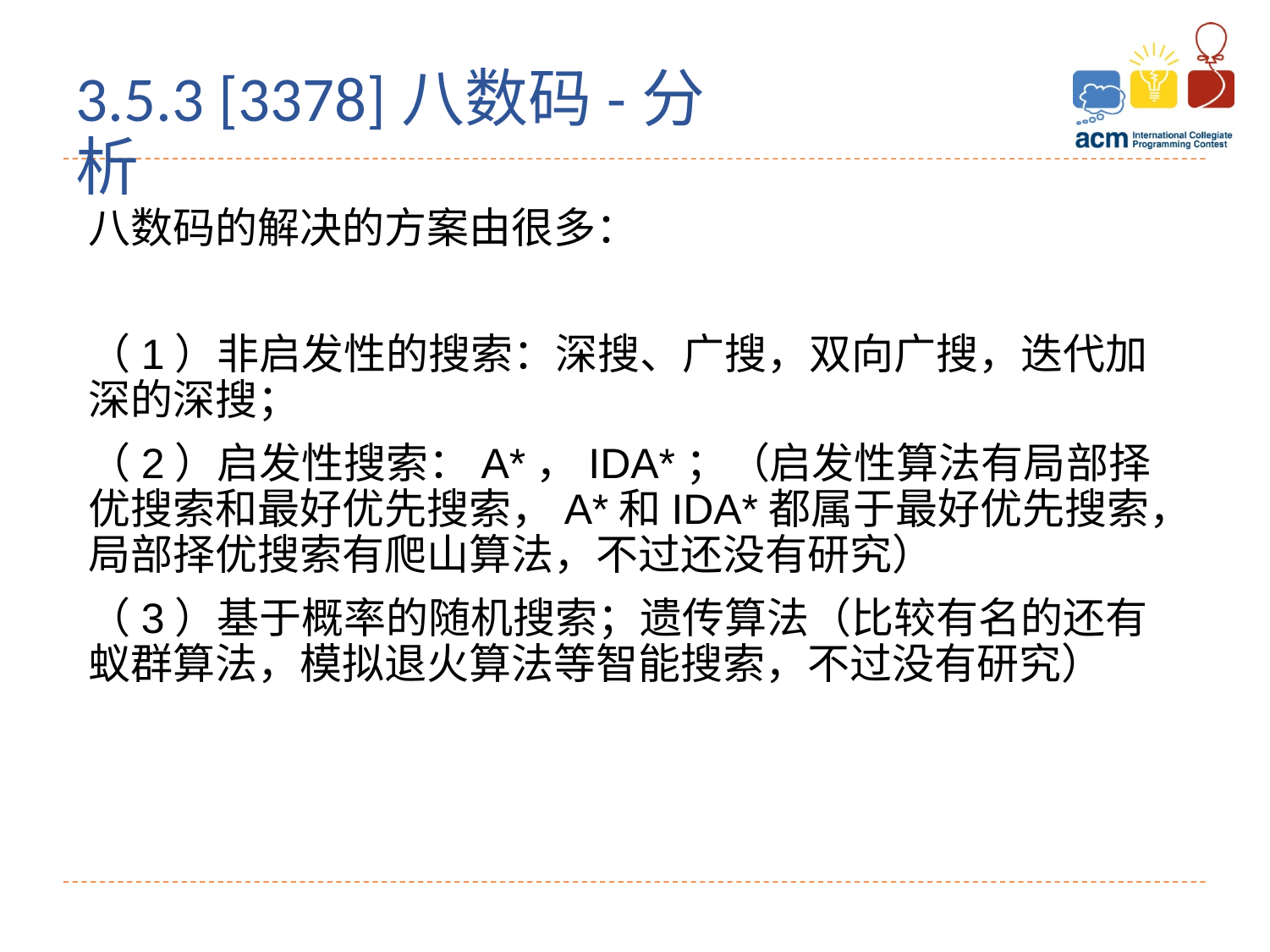

3.5.3 [3378]八数码-分析
八数码的解决的方案由很多：

（1）非启发性的搜索：深搜、广搜，双向广搜，迭代加深的深搜；
（2）启发性搜索：A*，IDA*；（启发性算法有局部择优搜索和最好优先搜索，A*和IDA*都属于最好优先搜索，局部择优搜索有爬山算法，不过还没有研究）
（3）基于概率的随机搜索；遗传算法（比较有名的还有蚁群算法，模拟退火算法等智能搜索，不过没有研究）
61